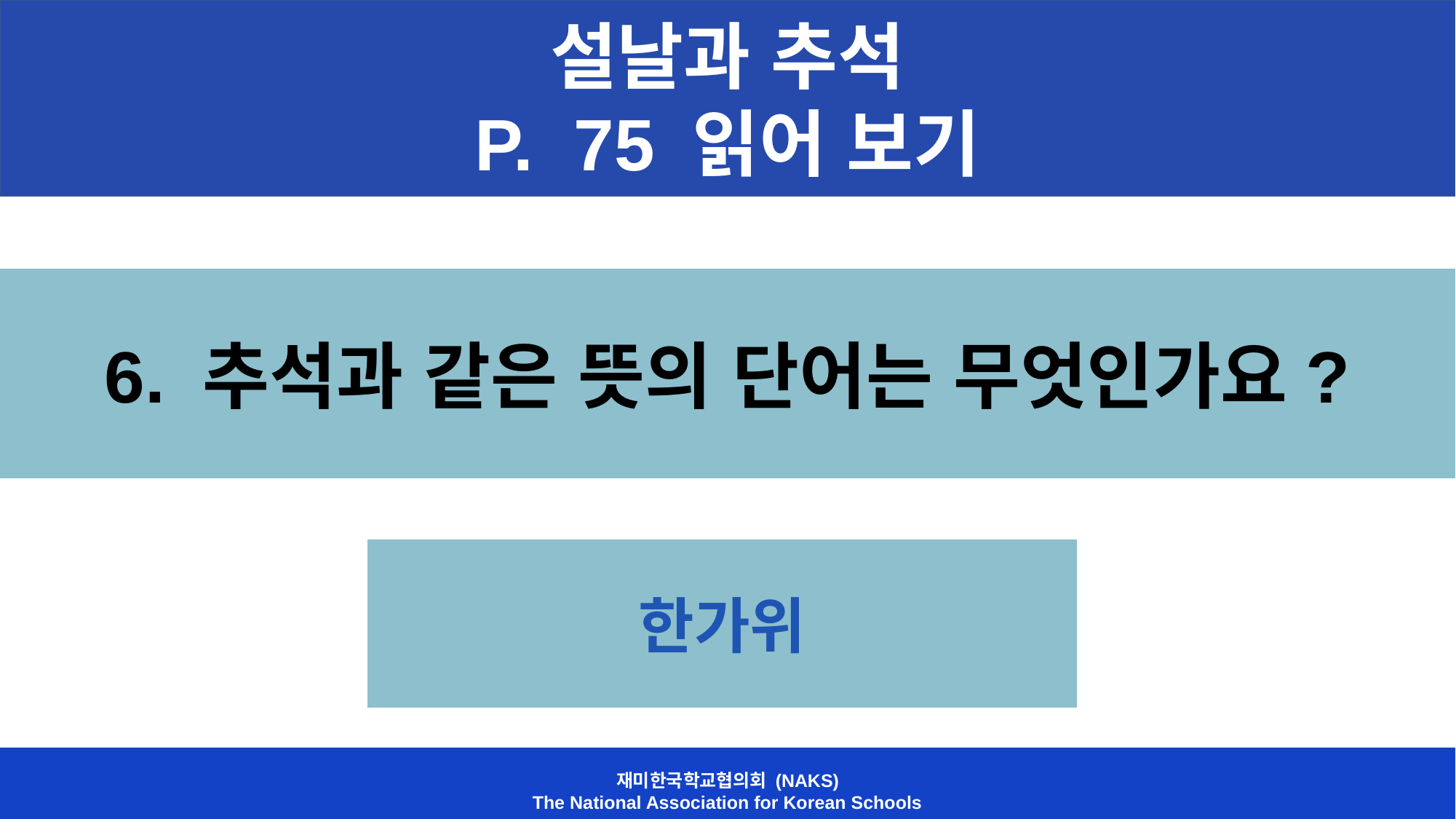

설날과 추석
P.  75 읽어 보기
6. 추석과 같은 뜻의 단어는 무엇인가요?
한가위
재미한국학교협의회 (NAKS)
The National Association for Korean Schools